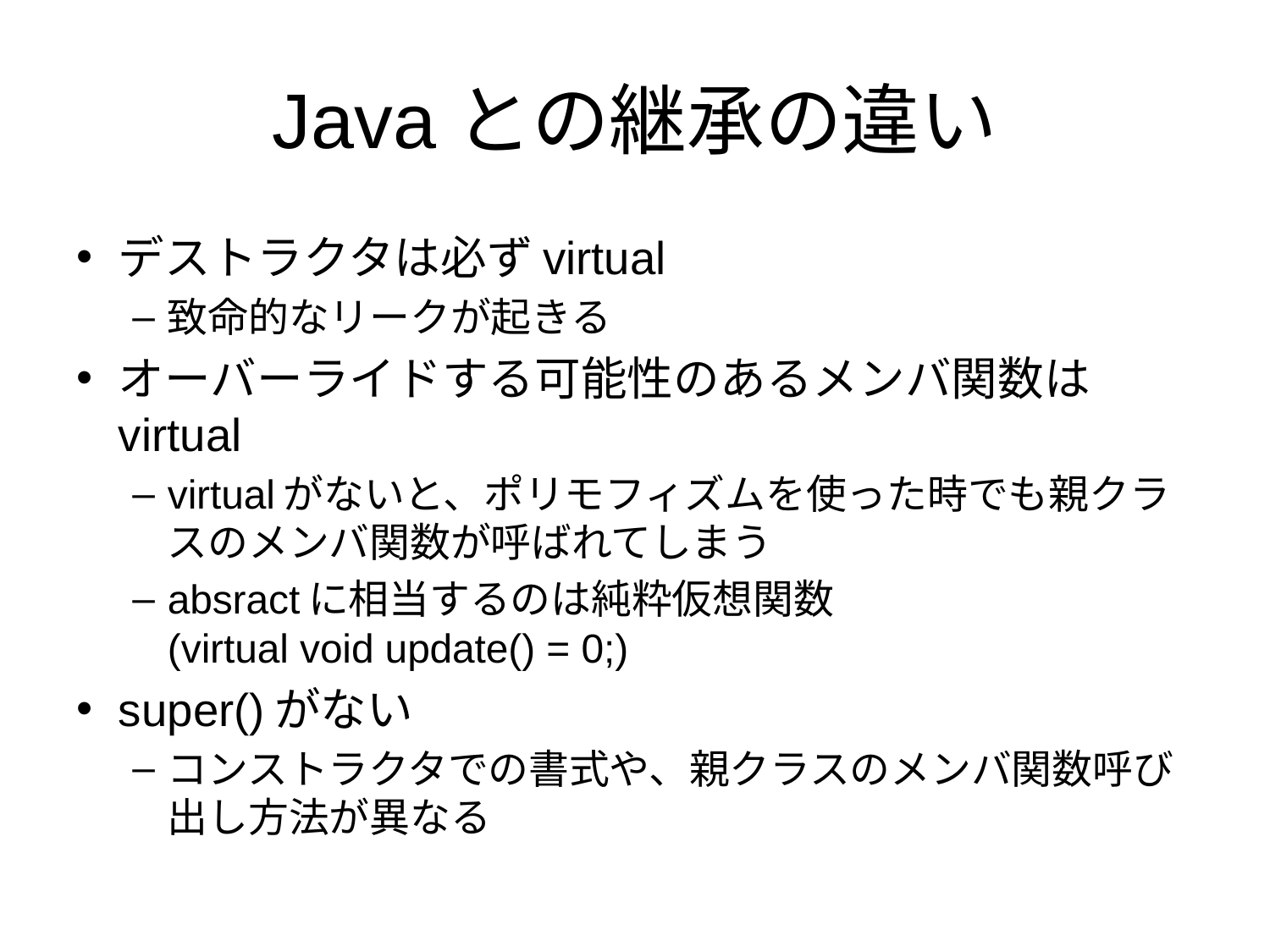

# Javaとの継承の違い
デストラクタは必ずvirtual
致命的なリークが起きる
オーバーライドする可能性のあるメンバ関数はvirtual
virtualがないと、ポリモフィズムを使った時でも親クラスのメンバ関数が呼ばれてしまう
absractに相当するのは純粋仮想関数
(virtual void update() = 0;)
super()がない
コンストラクタでの書式や、親クラスのメンバ関数呼び出し方法が異なる